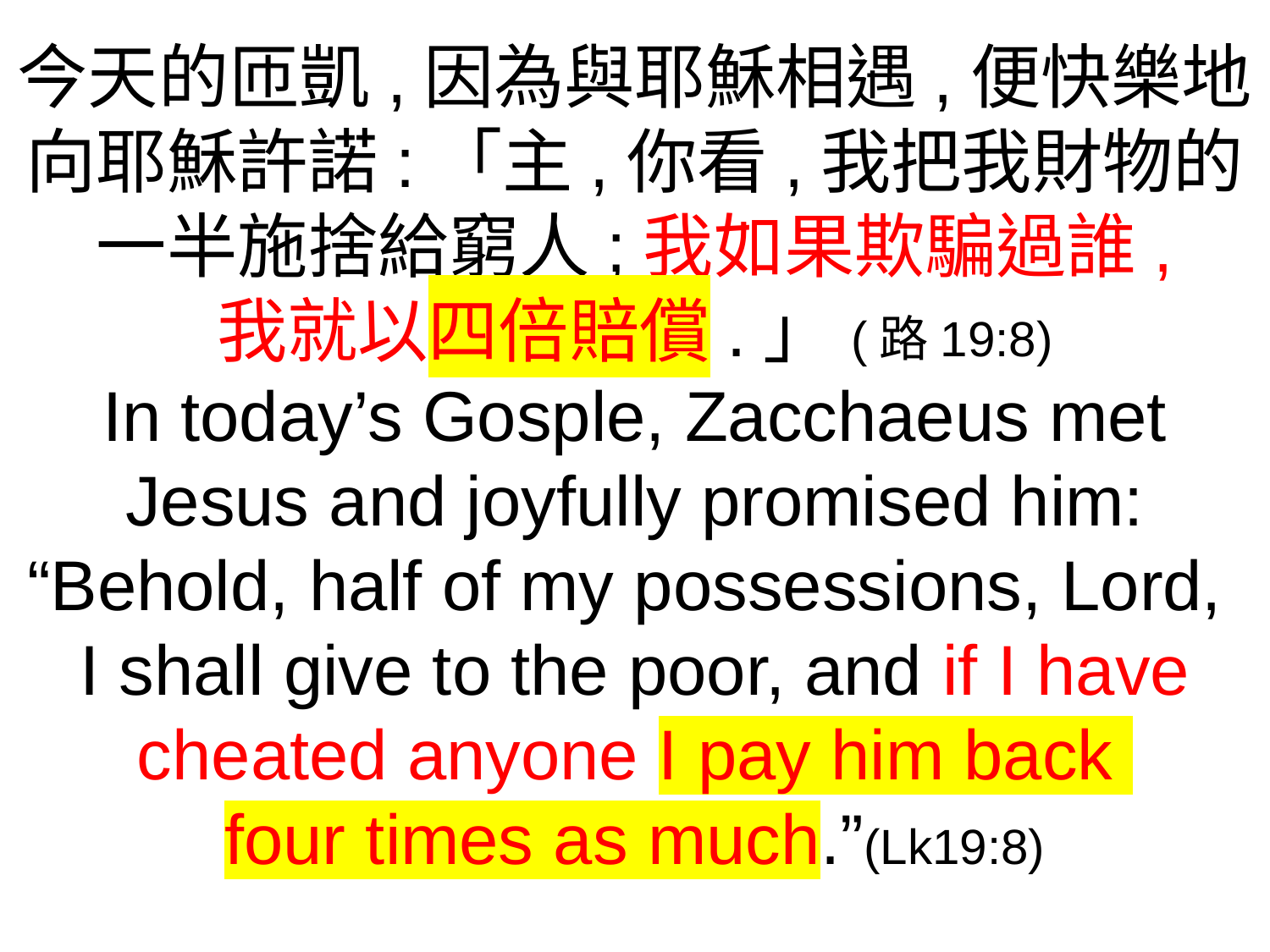

今天的匝凱,因為與耶穌相遇,便快樂地向耶穌許諾:「主,你看,我把我財物的一半施捨給窮人;我如果欺騙過誰,
我就以四倍賠償.」(路19:8)
In today’s Gosple, Zacchaeus met Jesus and joyfully promised him: “Behold, half of my possessions, Lord,
I shall give to the poor, and if I have cheated anyone I pay him back
four times as much.”(Lk19:8)